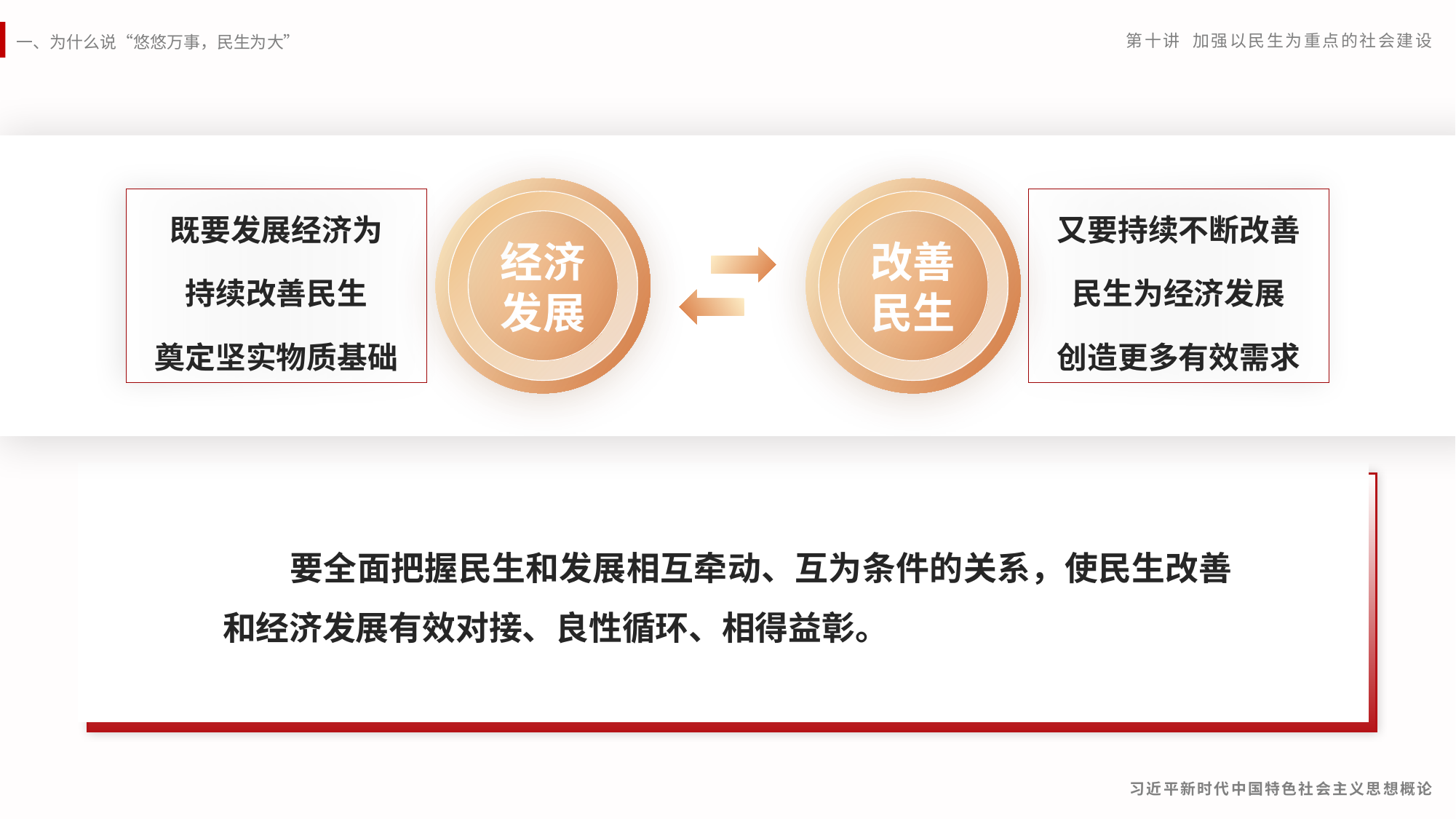

经济
发展

改善
民生

既要发展经济为
持续改善民生
奠定坚实物质基础
又要持续不断改善
民生为经济发展
创造更多有效需求

　　要全面把握民生和发展相互牵动、互为条件的关系，使民生改善和经济发展有效对接、良性循环、相得益彰。